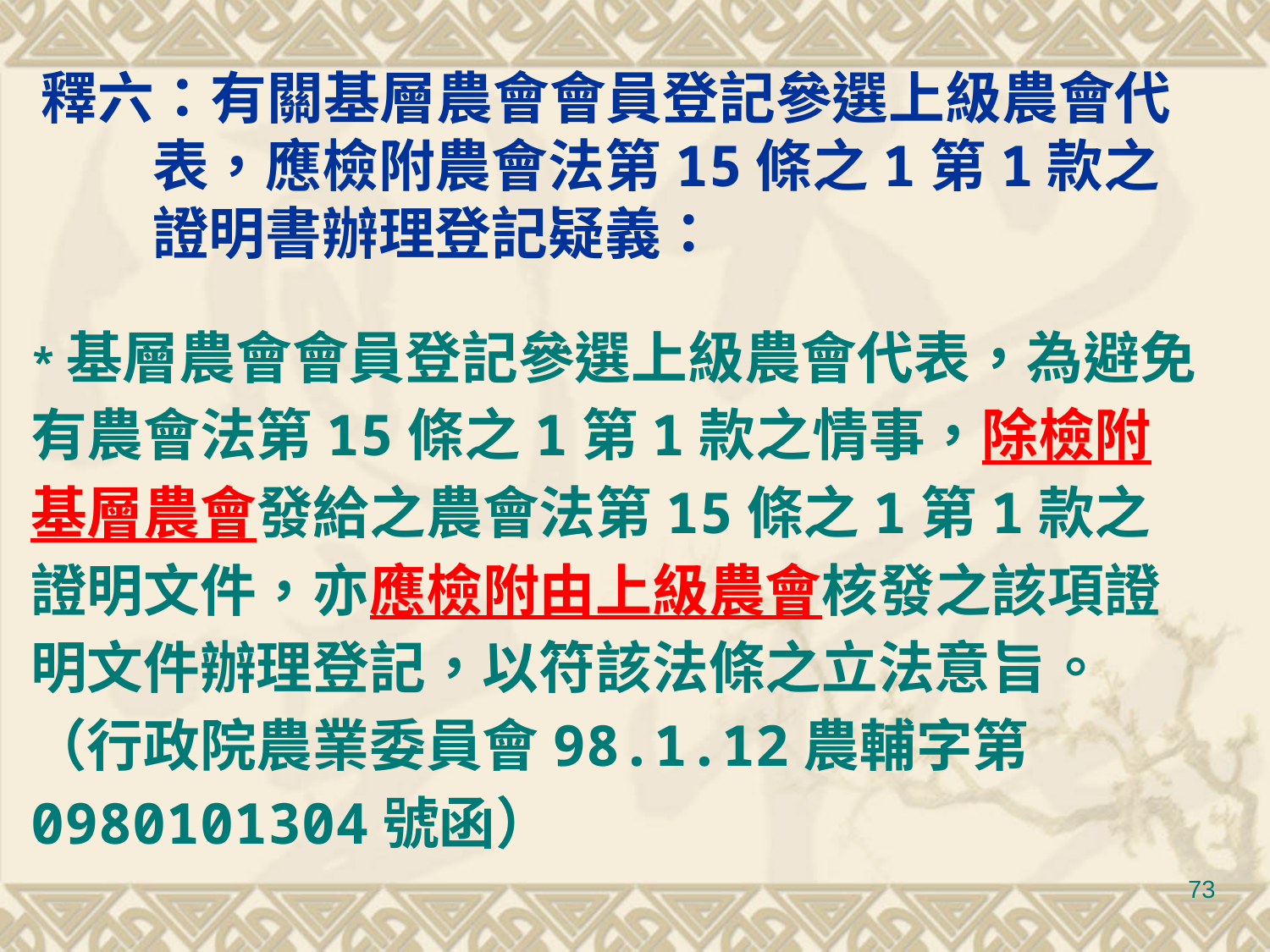

釋六：有關基層農會會員登記參選上級農會代表，應檢附農會法第15條之1第1款之證明書辦理登記疑義：

*基層農會會員登記參選上級農會代表，為避免有農會法第15條之1第1款之情事，除檢附基層農會發給之農會法第15條之1第1款之證明文件，亦應檢附由上級農會核發之該項證明文件辦理登記，以符該法條之立法意旨。（行政院農業委員會98.1.12農輔字第0980101304號函）
73